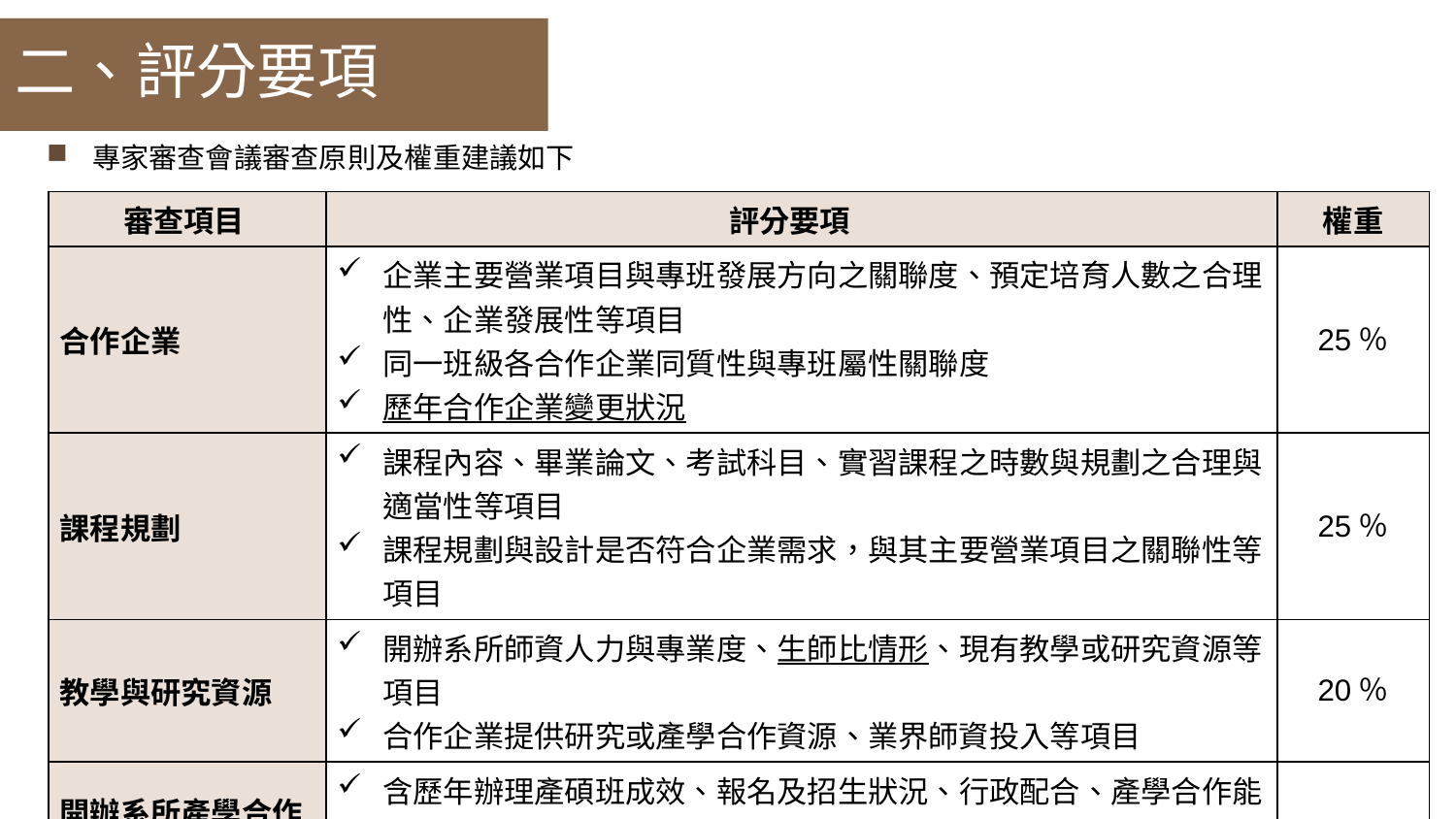

二、評分要項
專家審查會議審查原則及權重建議如下
| 審查項目 | 評分要項 | 權重 |
| --- | --- | --- |
| 合作企業 | 企業主要營業項目與專班發展方向之關聯度、預定培育人數之合理性、企業發展性等項目 同一班級各合作企業同質性與專班屬性關聯度 歷年合作企業變更狀況 | 25％ |
| 課程規劃 | 課程內容、畢業論文、考試科目、實習課程之時數與規劃之合理與適當性等項目 課程規劃與設計是否符合企業需求，與其主要營業項目之關聯性等項目 | 25％ |
| 教學與研究資源 | 開辦系所師資人力與專業度、生師比情形、現有教學或研究資源等項目 合作企業提供研究或產學合作資源、業界師資投入等項目 | 20％ |
| 開辦系所產學合作實績 | 含歷年辦理產碩班成效、報名及招生狀況、行政配合、產學合作能力及畢業學生投入產業工作比例、履約率等實績 新辦理專班（系所）執行產學合作計畫之能力 | 30％ |